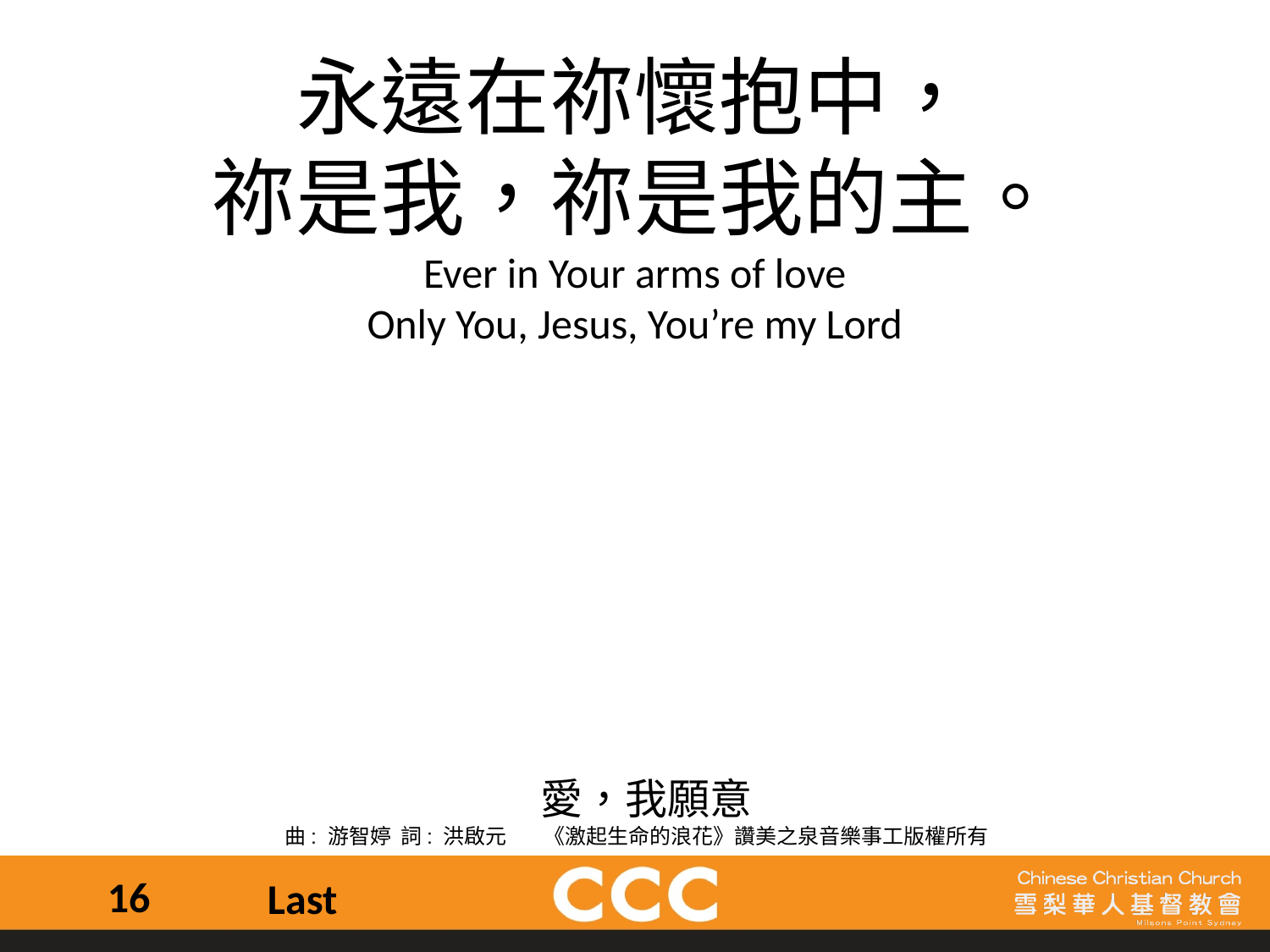

永遠在祢懷抱中，
祢是我，祢是我的主。
Ever in Your arms of love
Only You, Jesus, You’re my Lord

 愛，我願意
曲: 游智婷  詞: 洪啟元        《激起生命的浪花》讚美之泉音樂事工版權所有
16
Last